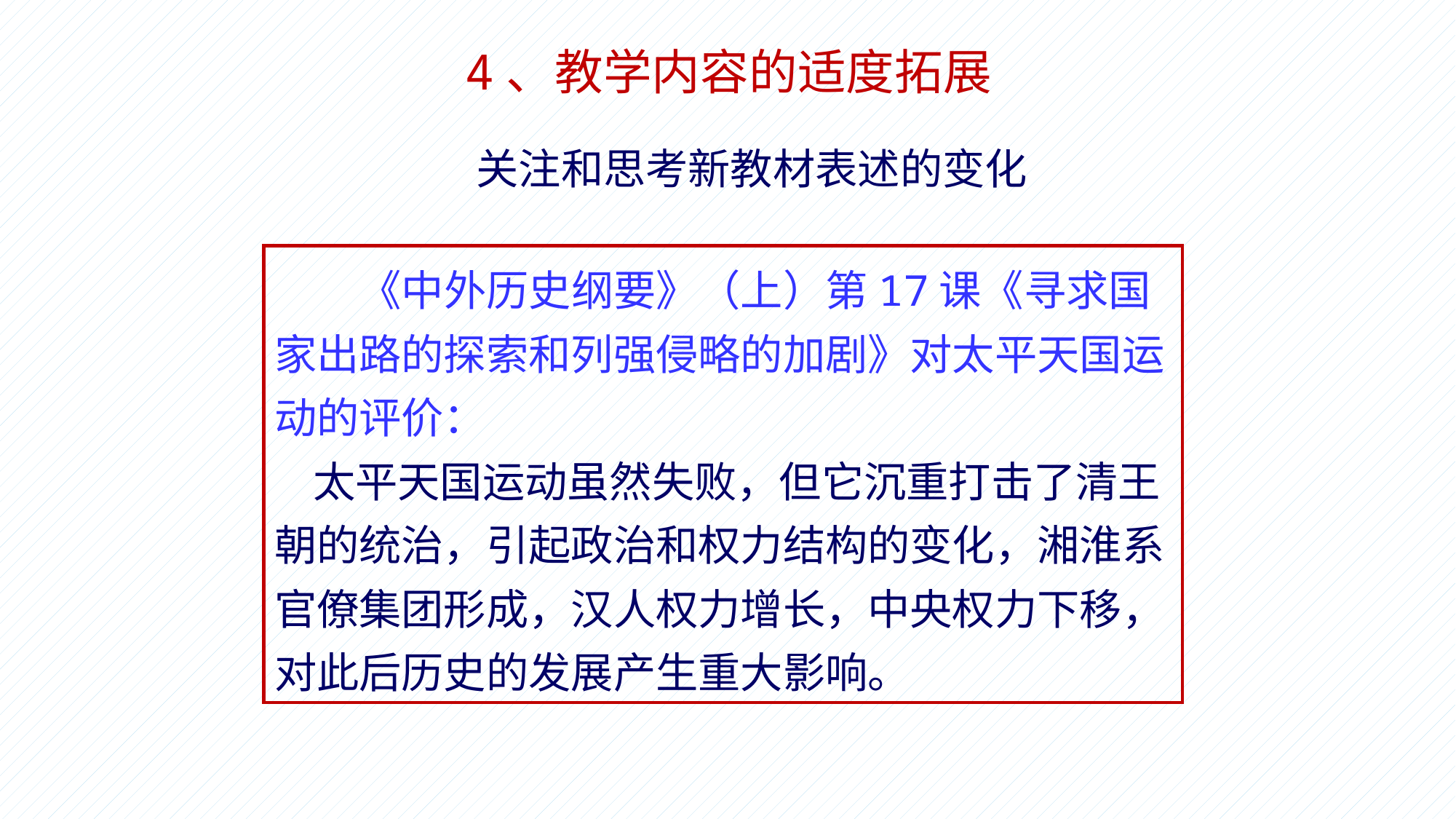

4、教学内容的适度拓展
     关注和思考新教材表述的变化
　　《中外历史纲要》（上）第17课《寻求国家出路的探索和列强侵略的加剧》对太平天国运动的评价：
   太平天国运动虽然失败，但它沉重打击了清王朝的统治，引起政治和权力结构的变化，湘淮系官僚集团形成，汉人权力增长，中央权力下移，对此后历史的发展产生重大影响。